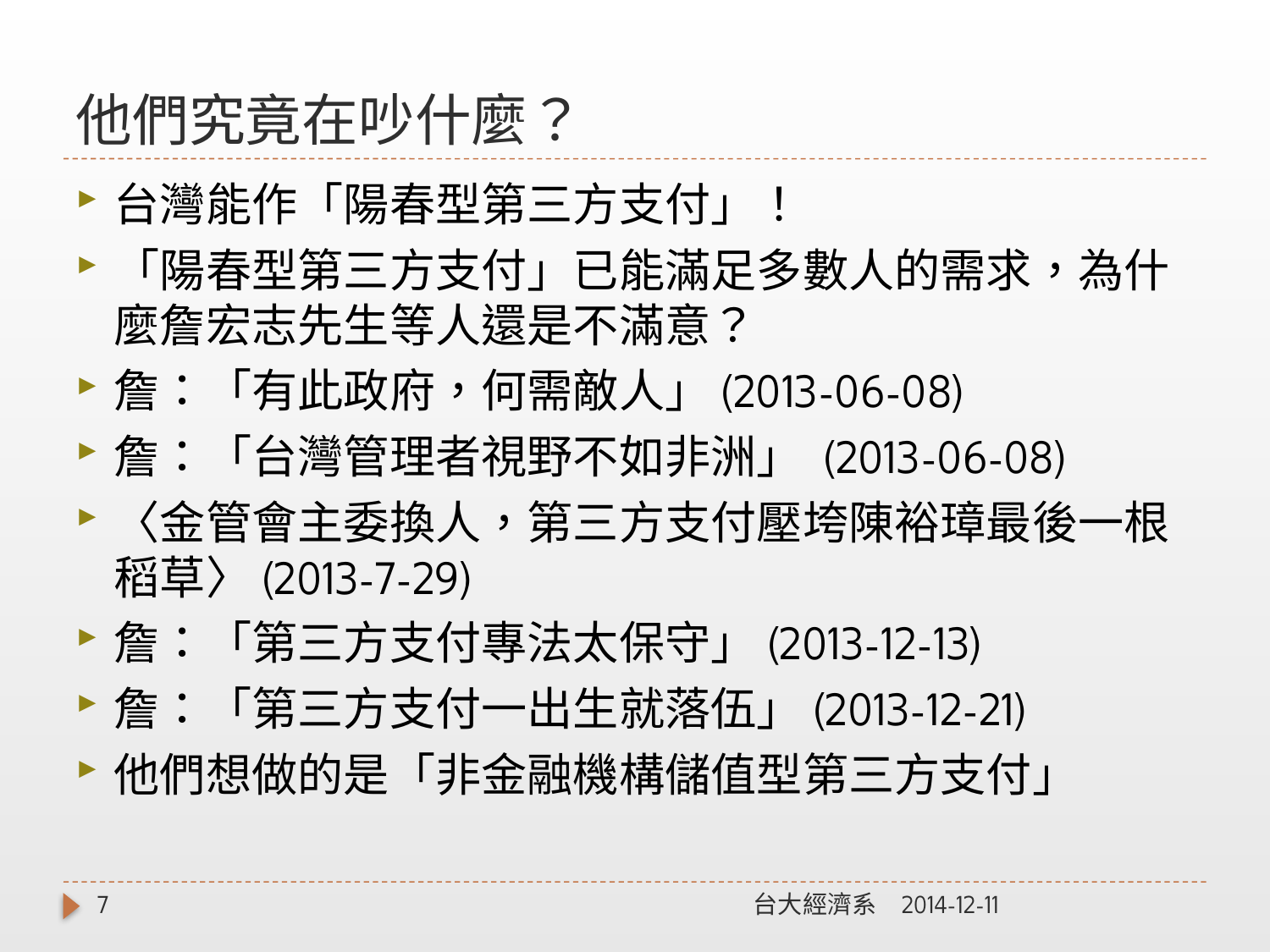

# 他們究竟在吵什麼？
台灣能作「陽春型第三方支付」！
「陽春型第三方支付」已能滿足多數人的需求，為什麼詹宏志先生等人還是不滿意？
詹：「有此政府，何需敵人」(2013-06-08)
詹：「台灣管理者視野不如非洲」 (2013-06-08)
〈金管會主委換人，第三方支付壓垮陳裕璋最後一根稻草〉(2013-7-29)
詹：「第三方支付專法太保守」(2013-12-13)
詹：「第三方支付一出生就落伍」(2013-12-21)
他們想做的是「非金融機構儲值型第三方支付」

7
台大經濟系
2014-12-11